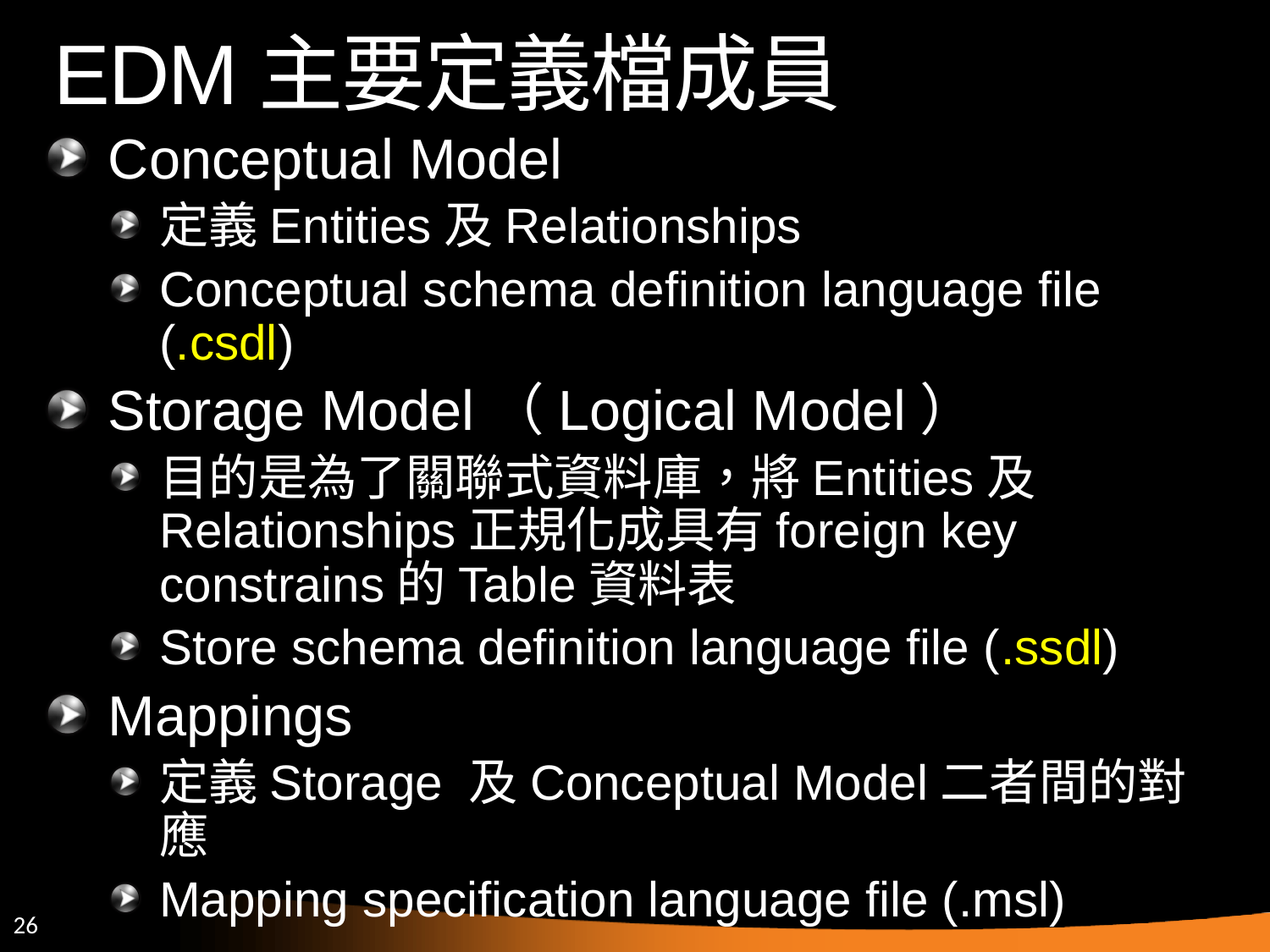

# EDM主要定義檔成員
Conceptual Model
定義Entities及Relationships
Conceptual schema definition language file (.csdl)
Storage Model（Logical Model）
目的是為了關聯式資料庫，將Entities及Relationships正規化成具有foreign key constrains的Table資料表
Store schema definition language file (.ssdl)
Mappings
定義Storage 及Conceptual Model二者間的對應
Mapping specification language file (.msl)